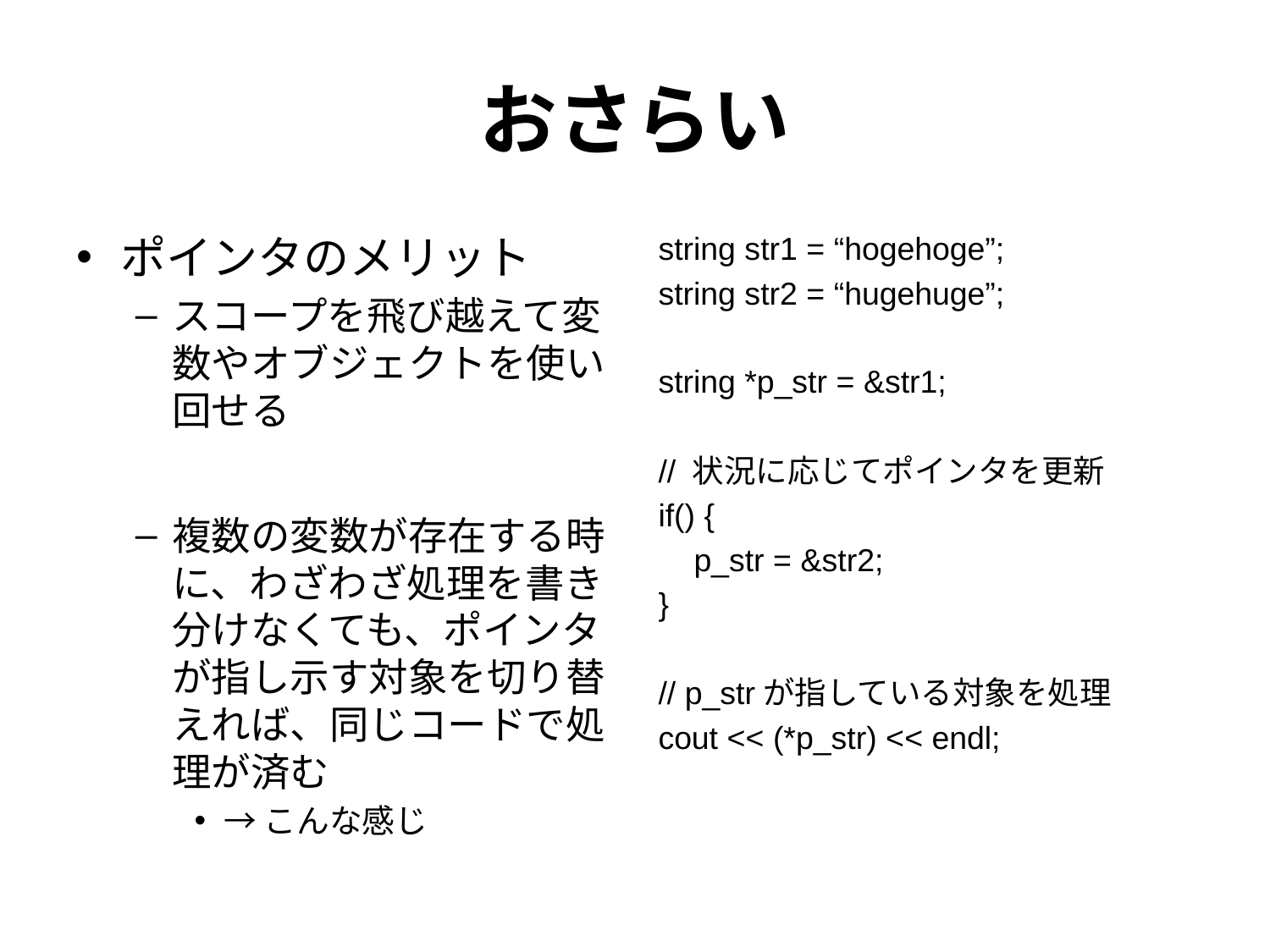

# おさらい
ポインタのメリット
スコープを飛び越えて変数やオブジェクトを使い回せる

複数の変数が存在する時に、わざわざ処理を書き分けなくても、ポインタが指し示す対象を切り替えれば、同じコードで処理が済む
→こんな感じ
string str1 = “hogehoge”;
string str2 = “hugehuge”;

string *p_str = &str1;

// 状況に応じてポインタを更新
if() {
    p_str = &str2;
}

// p_strが指している対象を処理
cout << (*p_str) << endl;